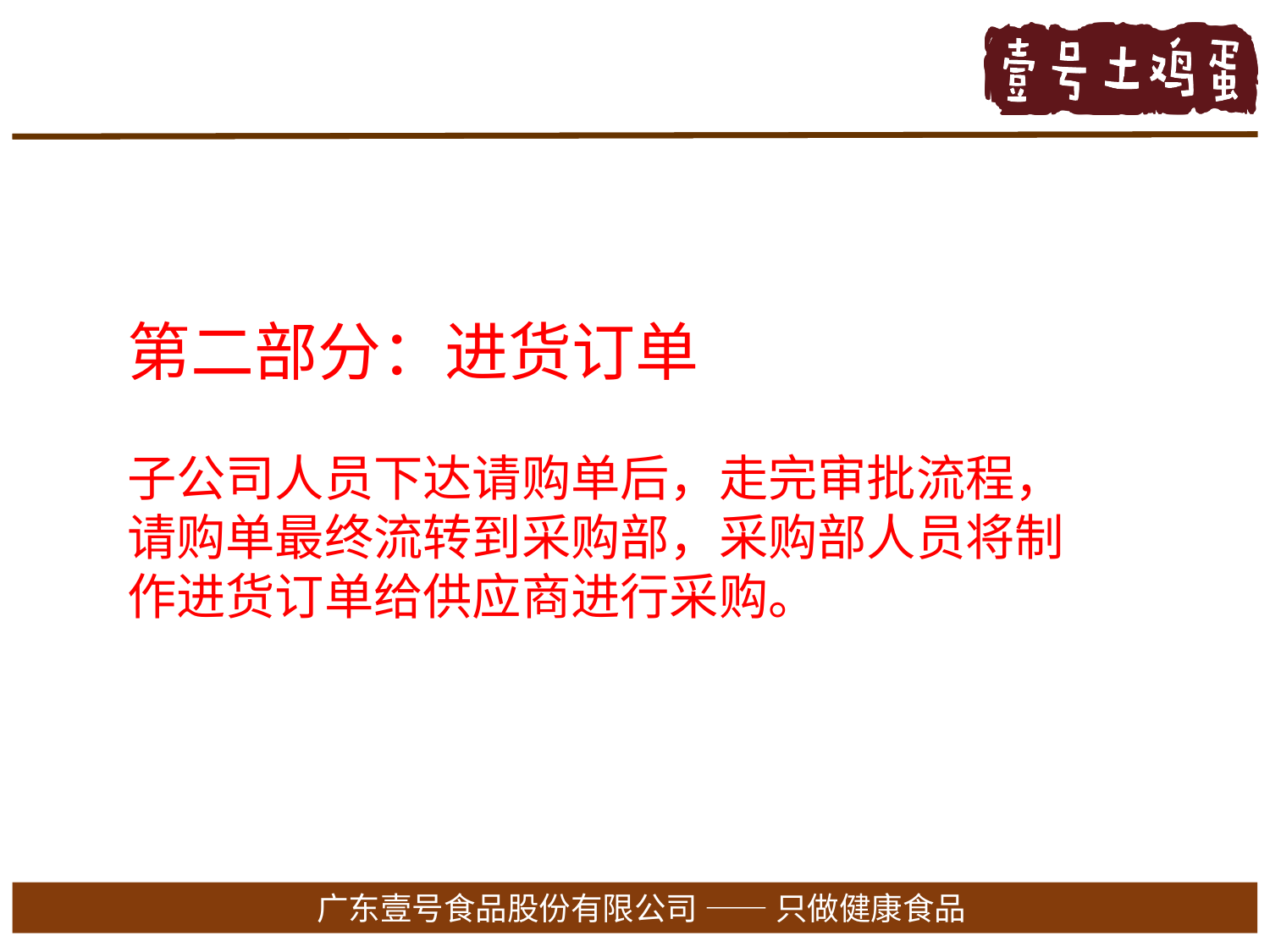

第二部分：进货订单

子公司人员下达请购单后，走完审批流程，请购单最终流转到采购部，采购部人员将制作进货订单给供应商进行采购。